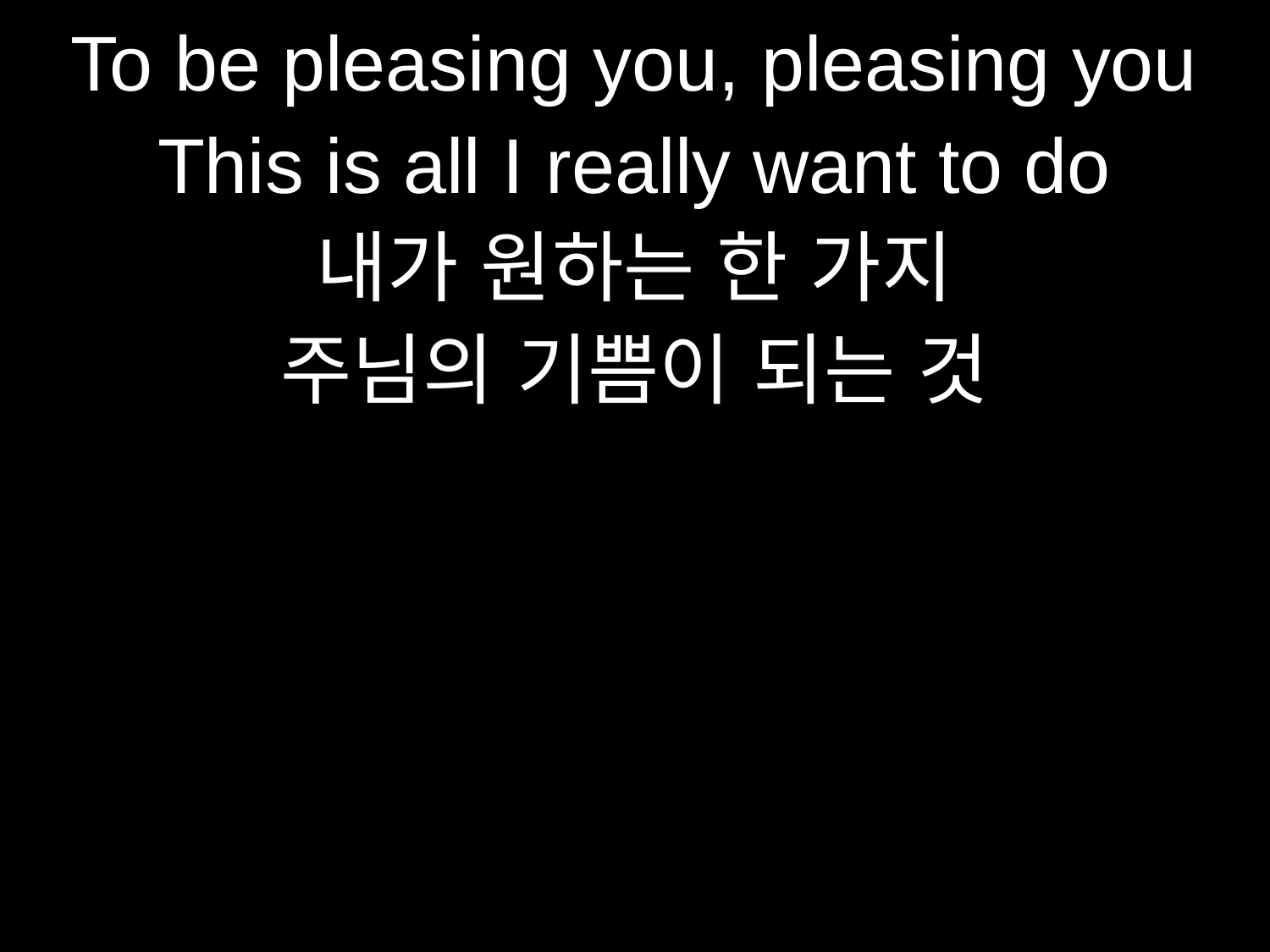

To be pleasing you, pleasing you
This is all I really want to do
내가 원하는 한 가지
주님의 기쁨이 되는 것